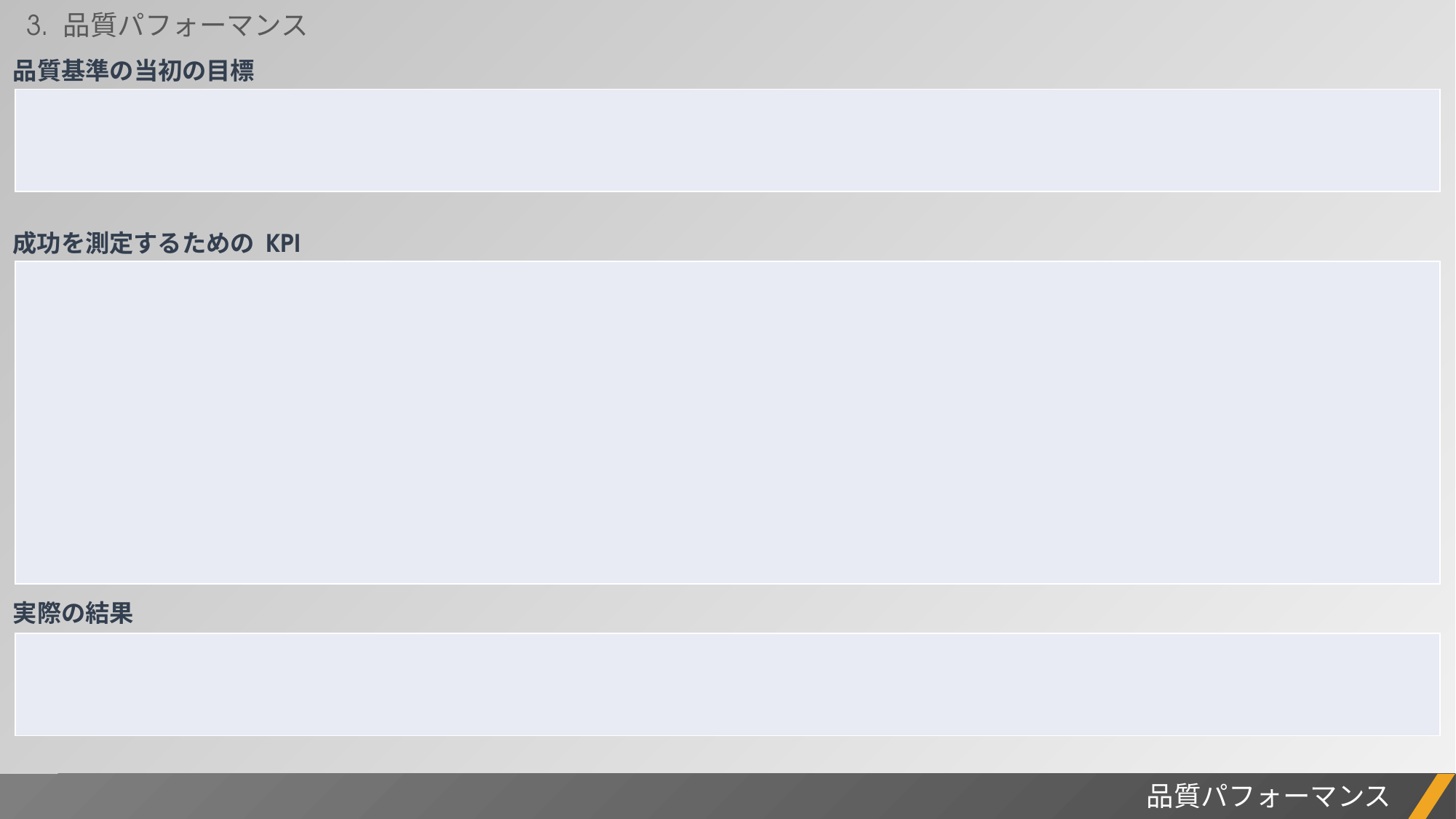

3. 品質パフォーマンス
品質基準の当初の目標
|  |
| --- |
成功を測定するための KPI
|  |
| --- |
実際の結果
|  |
| --- |
品質パフォーマンス